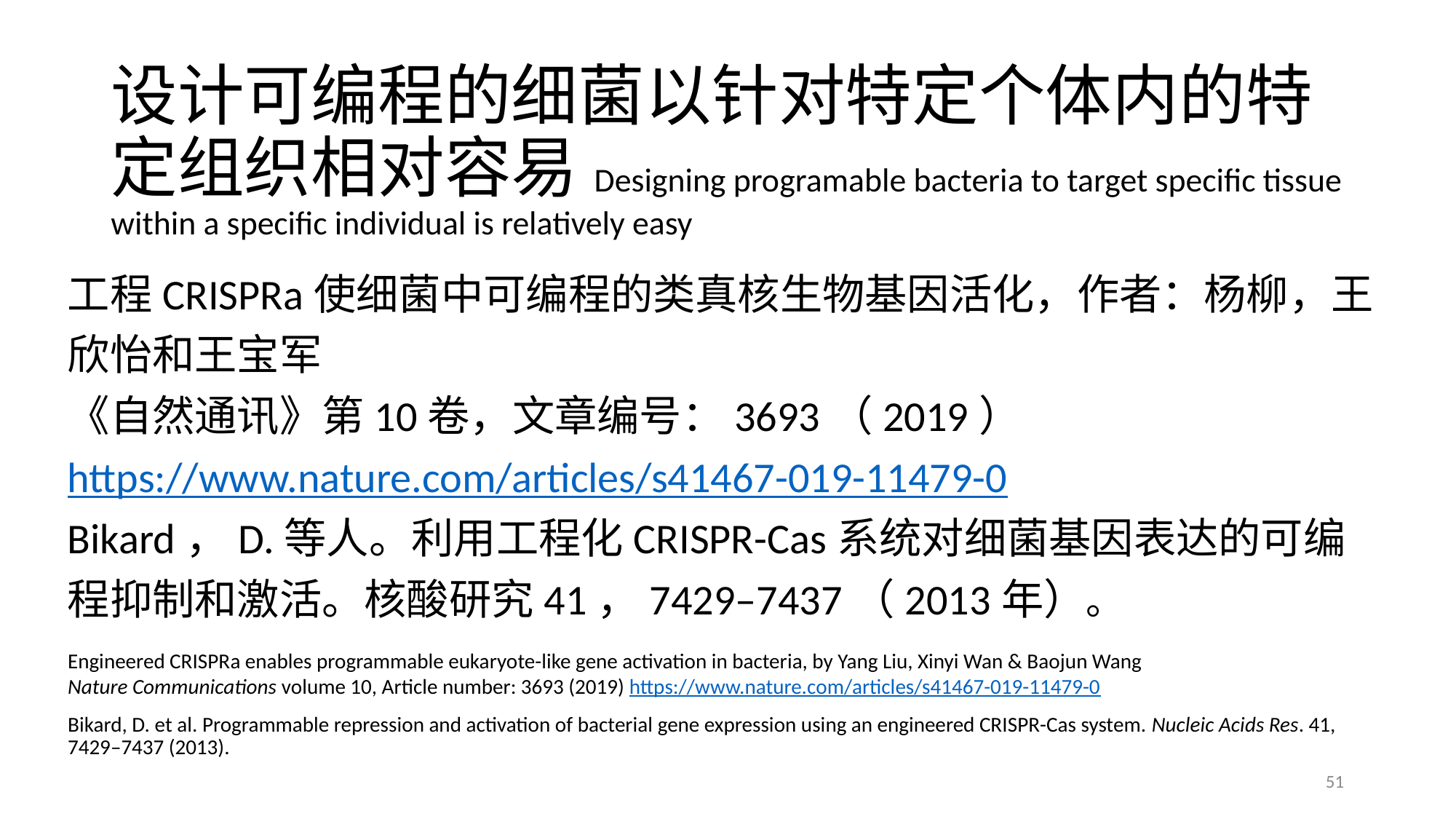

# 设计可编程的细菌以针对特定个体内的特定组织相对容易Designing programable bacteria to target specific tissue within a specific individual is relatively easy
工程CRISPRa使细菌中可编程的类真核生物基因活化，作者：杨柳，王欣怡和王宝军
《自然通讯》第10卷，文章编号：3693（2019）https://www.nature.com/articles/s41467-019-11479-0
Bikard，D.等人。利用工程化CRISPR-Cas系统对细菌基因表达的可编程抑制和激活。核酸研究41，7429–7437（2013年）。
Engineered CRISPRa enables programmable eukaryote-like gene activation in bacteria, by Yang Liu, Xinyi Wan & Baojun Wang
Nature Communications volume 10, Article number: 3693 (2019) https://www.nature.com/articles/s41467-019-11479-0
Bikard, D. et al. Programmable repression and activation of bacterial gene expression using an engineered CRISPR-Cas system. Nucleic Acids Res. 41, 7429–7437 (2013).

51